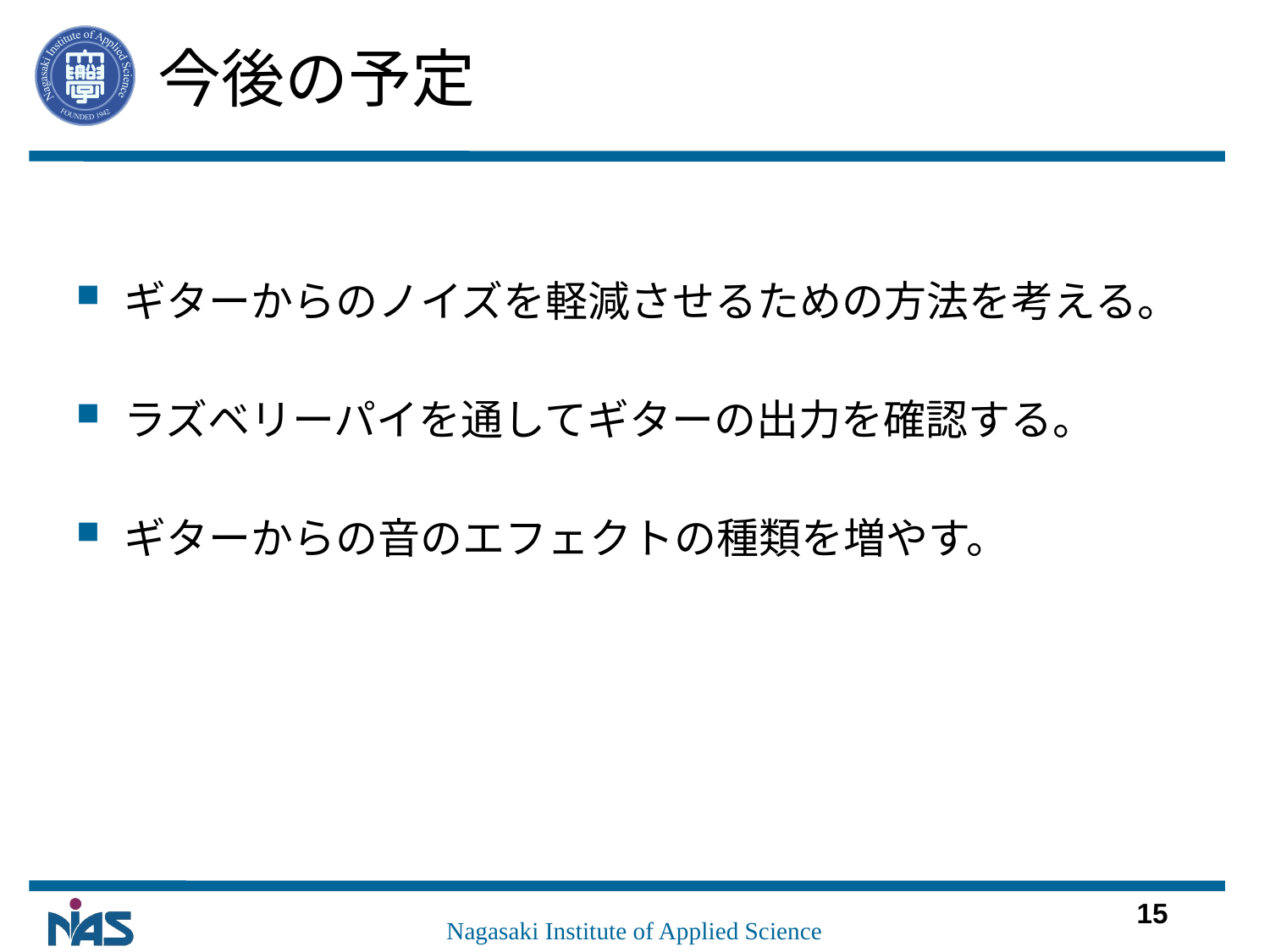

# 今後の予定

ギターからのノイズを軽減させるための方法を考える。

ラズベリーパイを通してギターの出力を確認する。

ギターからの音のエフェクトの種類を増やす。